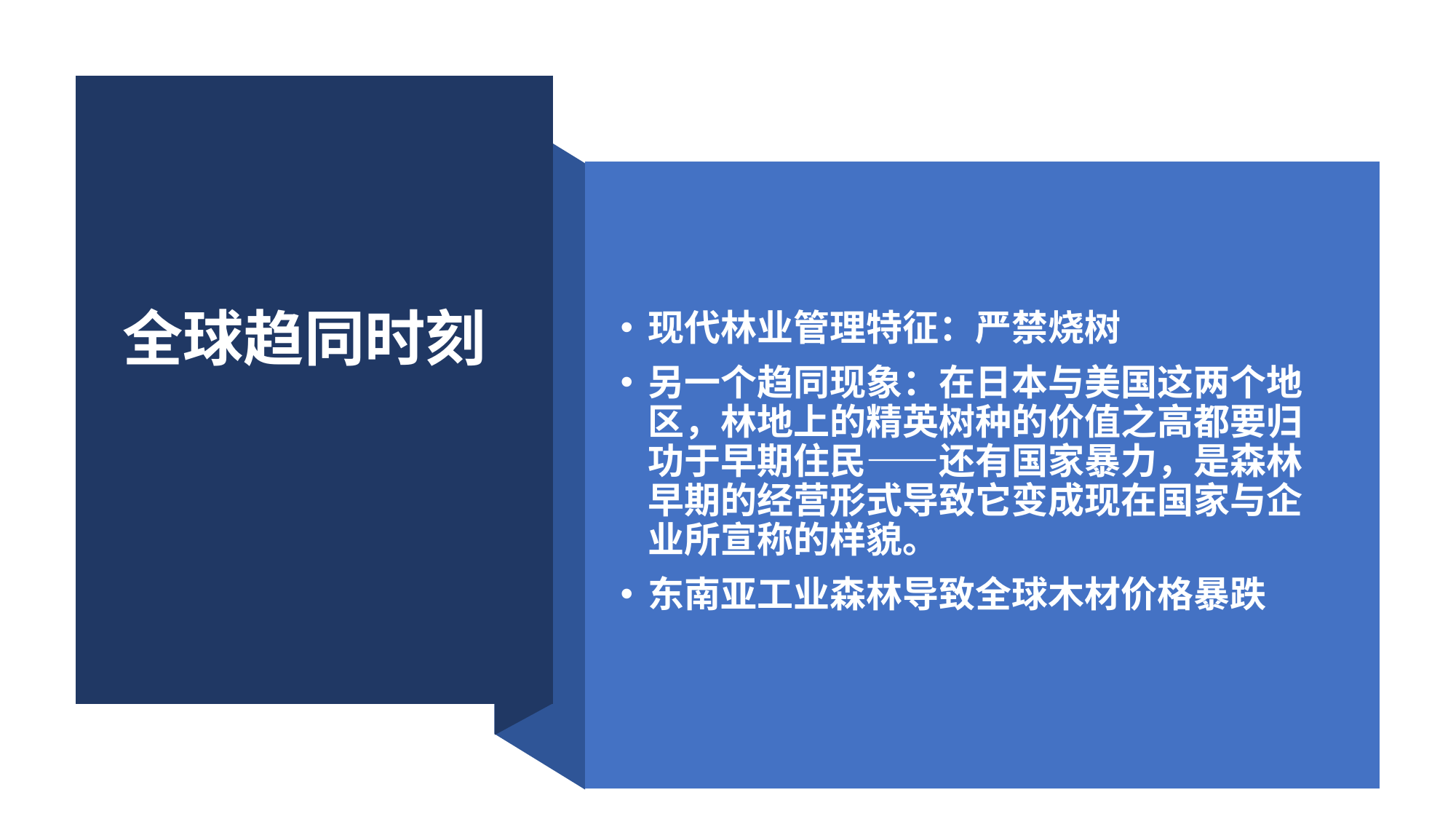

# 全球趋同时刻

现代林业管理特征：严禁烧树
另一个趋同现象：在日本与美国这两个地区，林地上的精英树种的价值之高都要归功于早期住民——还有国家暴力，是森林早期的经营形式导致它变成现在国家与企业所宣称的样貌。
东南亚工业森林导致全球木材价格暴跌